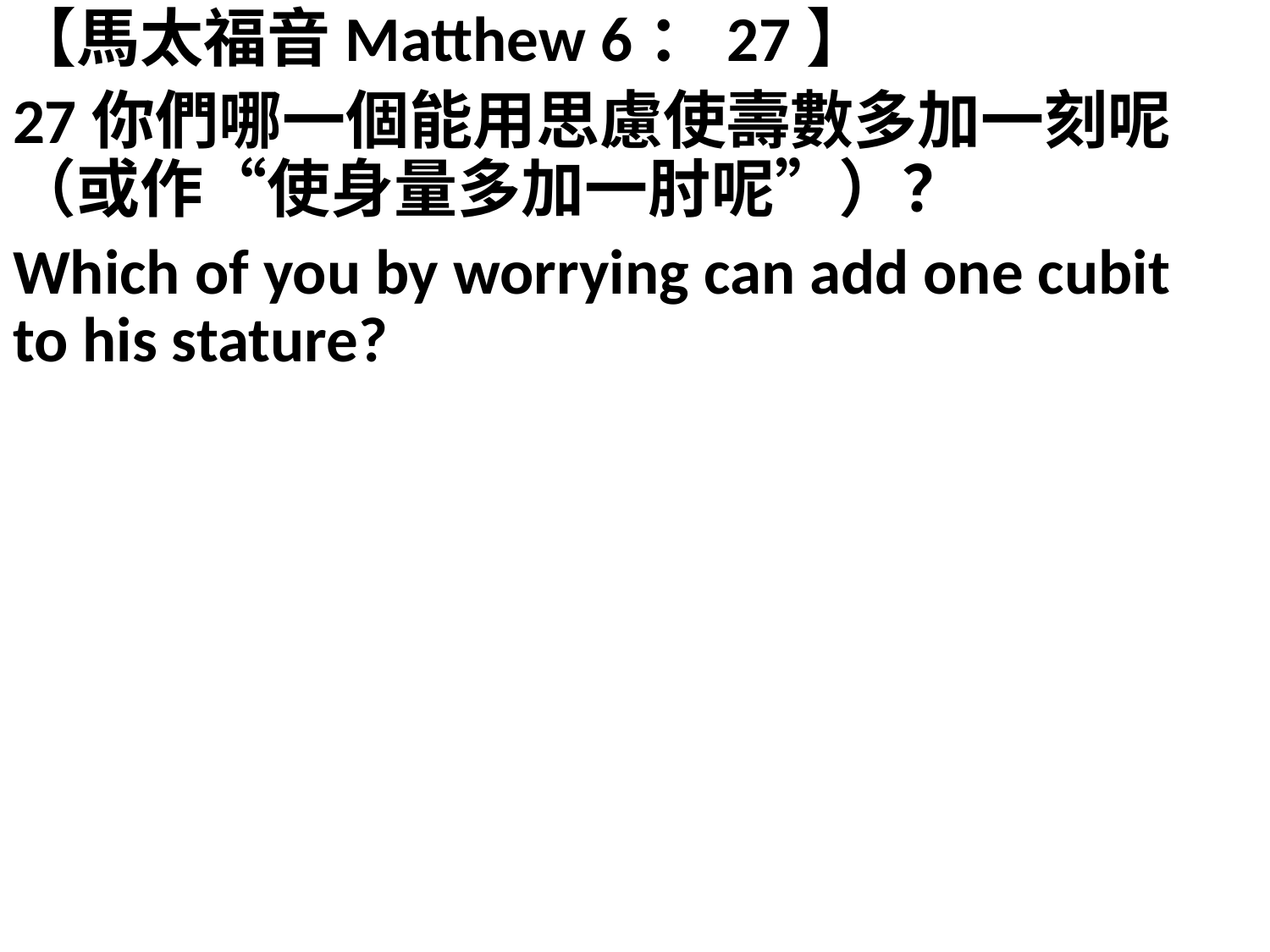

【馬太福音Matthew 6：27】
27你們哪一個能用思慮使壽數多加一刻呢（或作“使身量多加一肘呢”）？
Which of you by worrying can add one cubit to his stature?